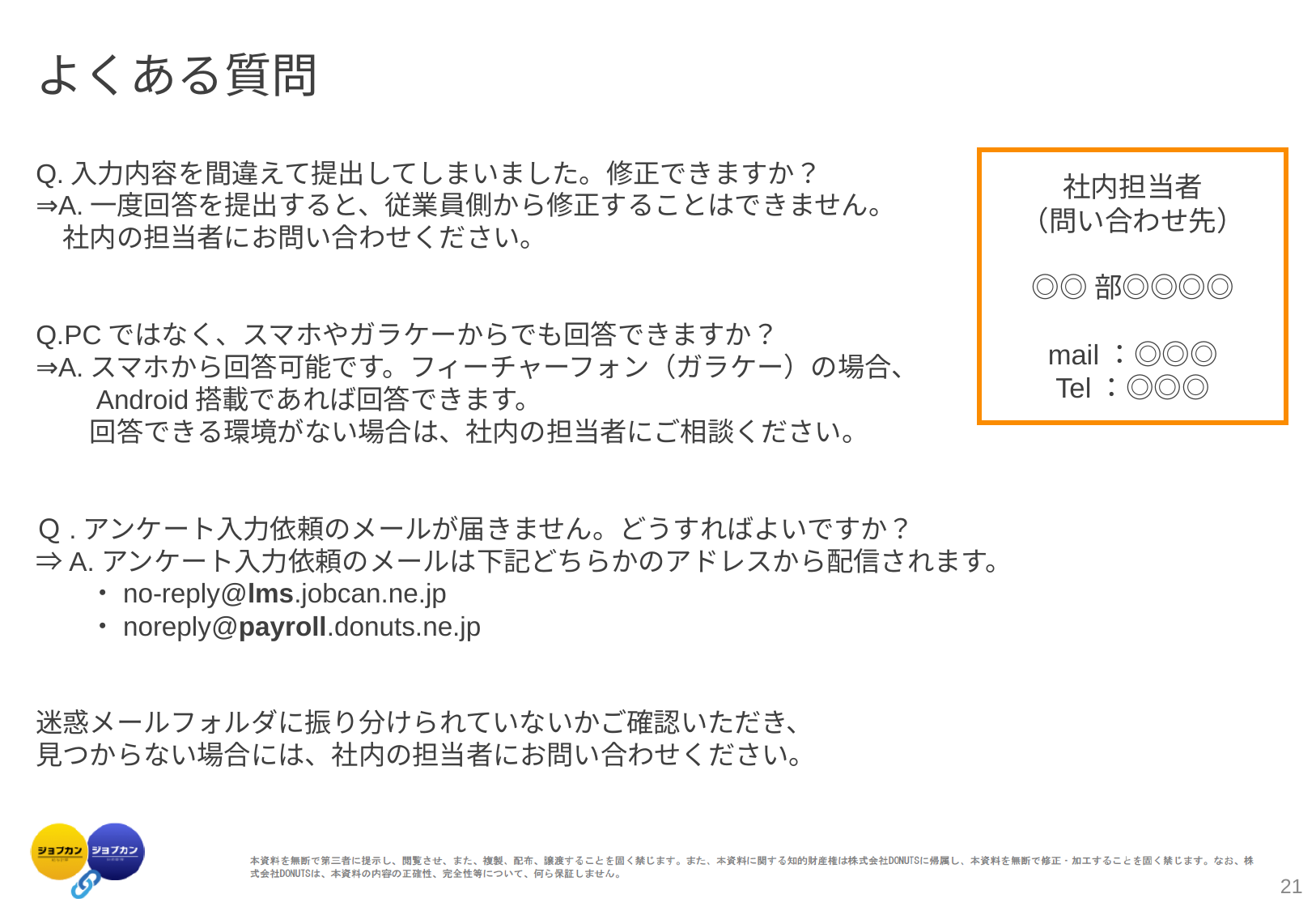

よくある質問
Q.入力内容を間違えて提出してしまいました。修正できますか？
⇒A.一度回答を提出すると、従業員側から修正することはできません。
　社内の担当者にお問い合わせください。

Q.PCではなく、スマホやガラケーからでも回答できますか？
⇒A.スマホから回答可能です。フィーチャーフォン（ガラケー）の場合、
　　Android搭載であれば回答できます。
　　回答できる環境がない場合は、社内の担当者にご相談ください。

Ｑ.アンケート入力依頼のメールが届きません。どうすればよいですか？
⇒A.アンケート入力依頼のメールは下記どちらかのアドレスから配信されます。
　　・no-reply@lms.jobcan.ne.jp
　　・noreply@payroll.donuts.ne.jp

迷惑メールフォルダに振り分けられていないかご確認いただき、
見つからない場合には、社内の担当者にお問い合わせください。

社内担当者
（問い合わせ先）

◎◎部◎◎◎◎
mail：◎◎◎
Tel：◎◎◎
21